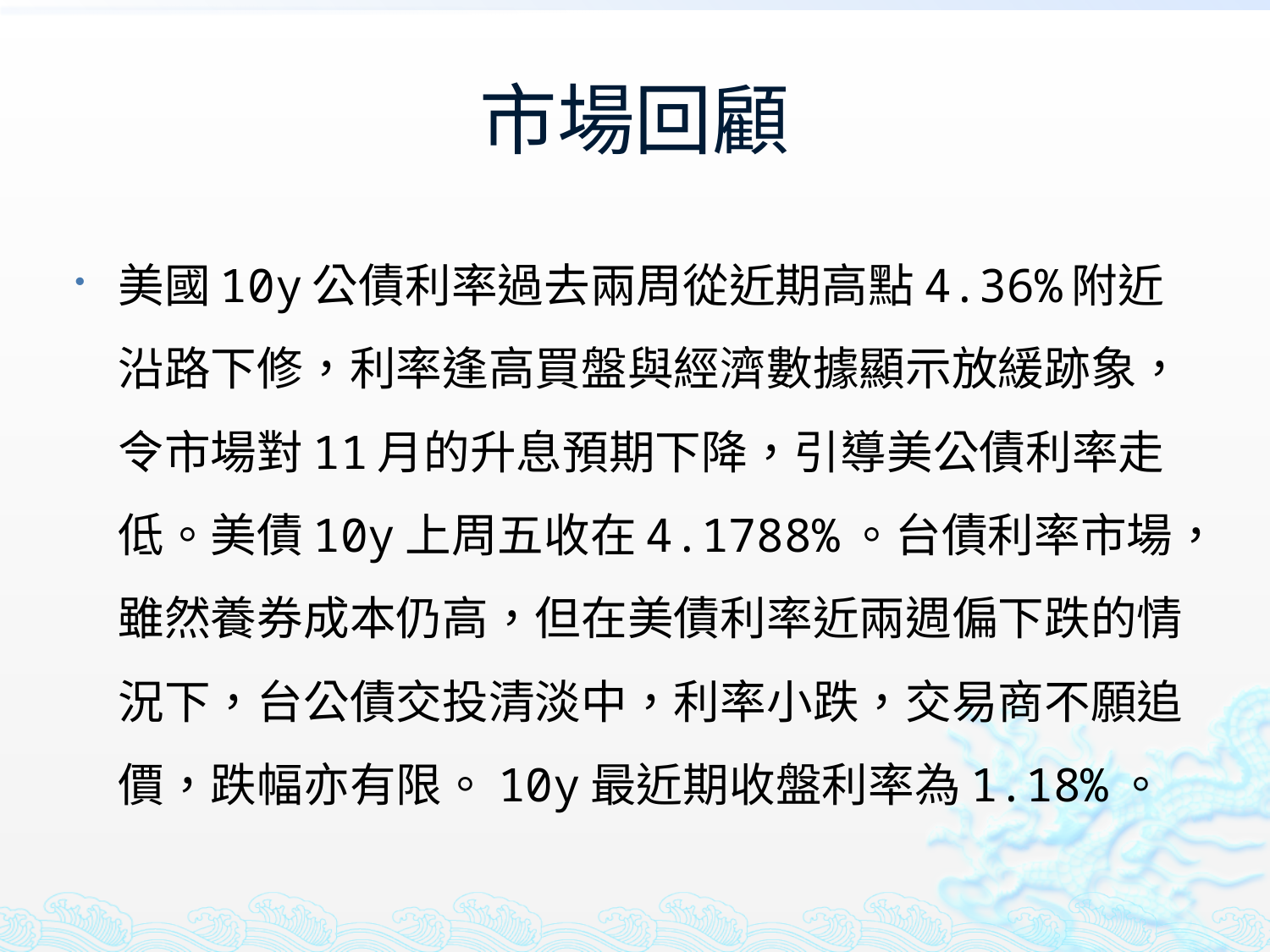

# 市場回顧
美國10y公債利率過去兩周從近期高點4.36%附近沿路下修，利率逢高買盤與經濟數據顯示放緩跡象，令市場對11月的升息預期下降，引導美公債利率走低。美債10y上周五收在4.1788%。台債利率市場，雖然養券成本仍高，但在美債利率近兩週偏下跌的情況下，台公債交投清淡中，利率小跌，交易商不願追價，跌幅亦有限。10y最近期收盤利率為1.18%。